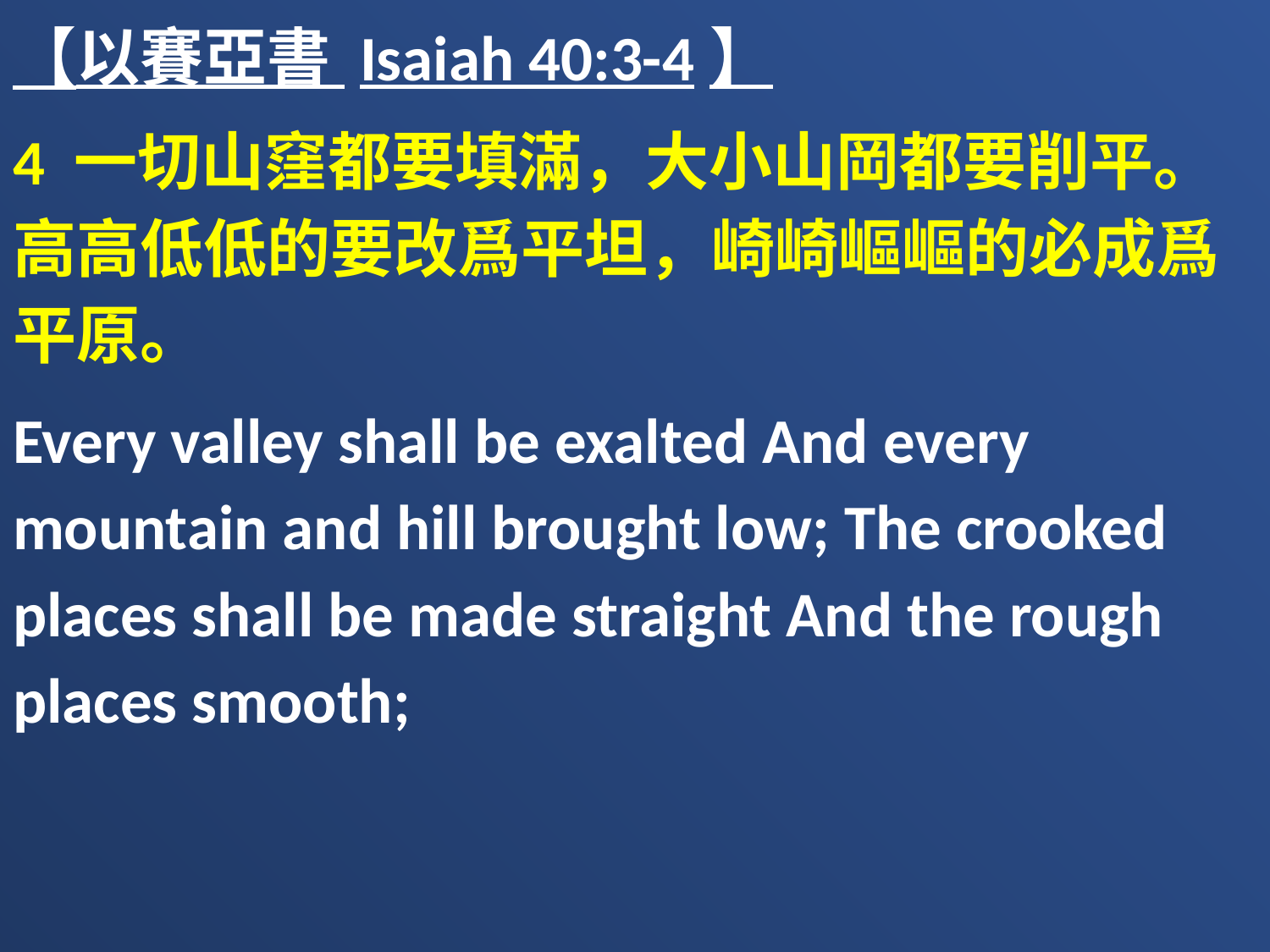

【以賽亞書 Isaiah 40:3-4】
4 一切山窪都要填滿，大小山岡都要削平。高高低低的要改爲平坦，崎崎嶇嶇的必成爲平原。
Every valley shall be exalted And every mountain and hill brought low; The crooked places shall be made straight And the rough places smooth;